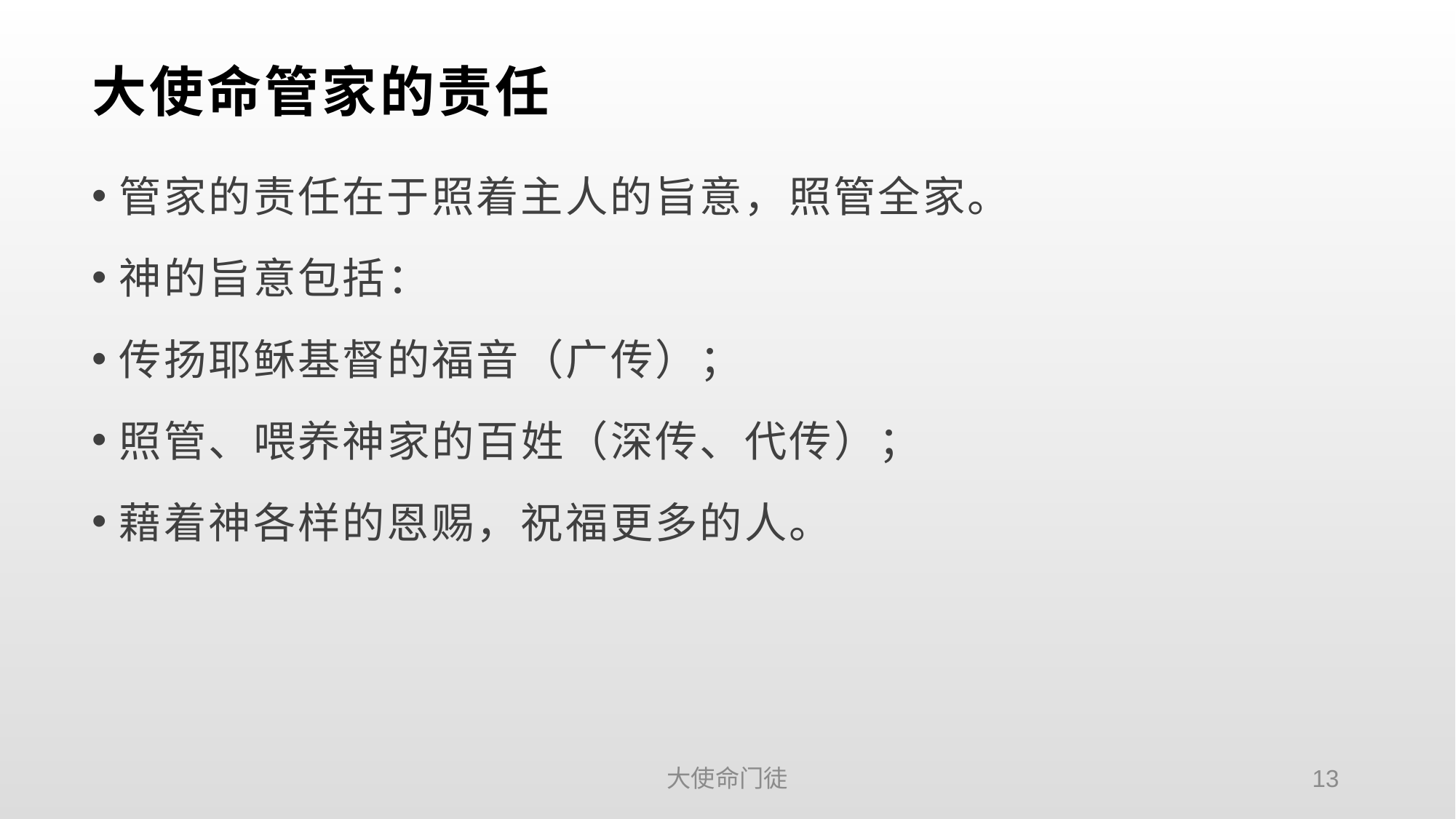

# 大使命管家的责任
管家的责任在于照着主人的旨意，照管全家。
神的旨意包括：
传扬耶稣基督的福音（广传）；
照管、喂养神家的百姓（深传、代传）；
藉着神各样的恩赐，祝福更多的人。

大使命门徒
13